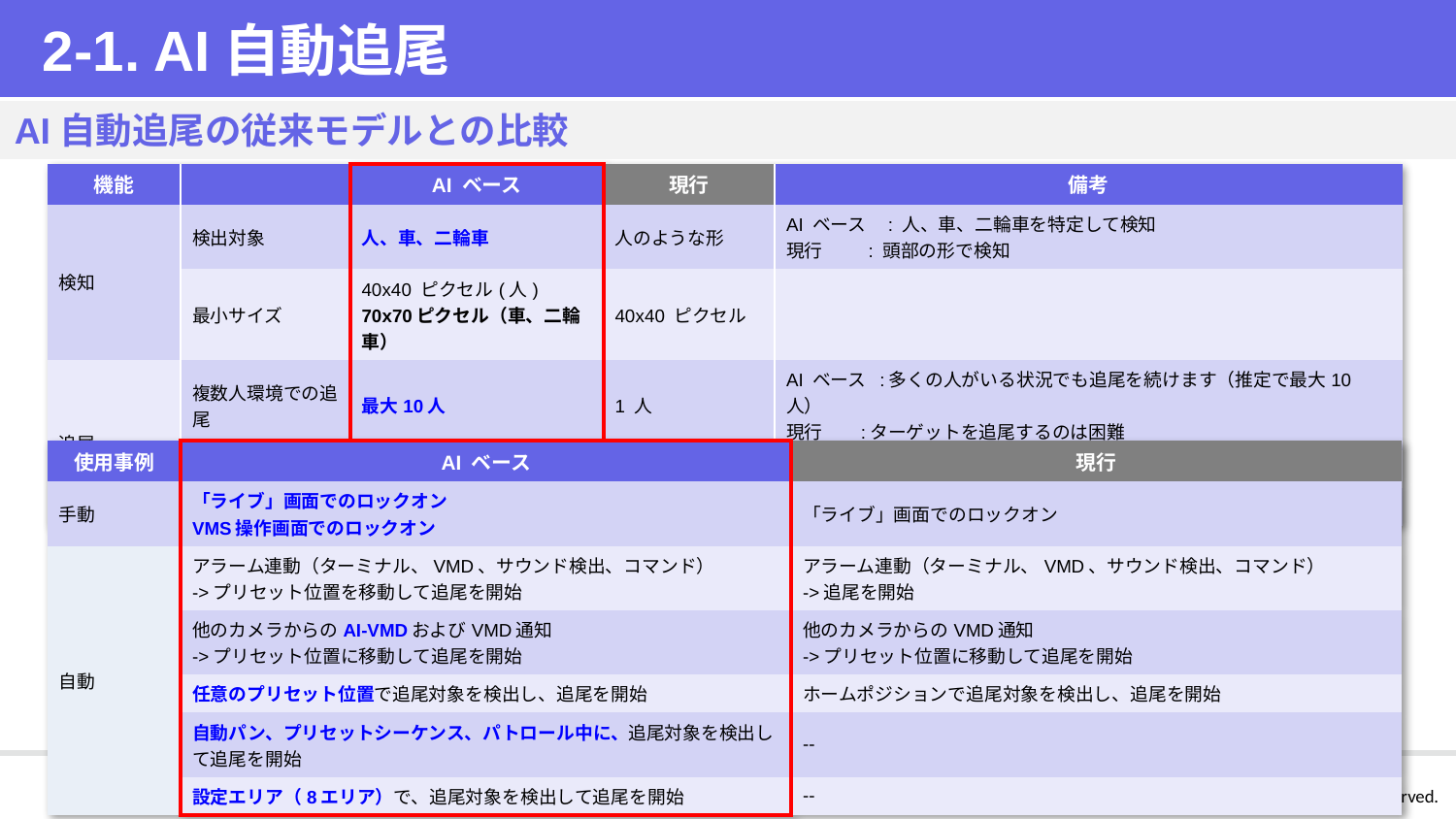

# 2-1. AI自動追尾
AI自動追尾の従来モデルとの比較
| 機能 |  | AI ベース | 現行 | 備考 |
| --- | --- | --- | --- | --- |
| 検知 | 検出対象 | 人、車、二輪車 | 人のような形 | AI ベース : 人、車、二輪車を特定して検知 現行　　 : 頭部の形で検知 |
|  | 最小サイズ | 40x40 ピクセル(人) 70x70ピクセル（車、二輪車） | 40x40 ピクセル |  |
| 追尾 | 複数人環境での追尾 | 最大10人 | 1 人 | AI ベース :多くの人がいる状況でも追尾を続けます（推定で最大10人） 現行 :ターゲットを追尾するのは困難 |
|  | 速度 | 60km/h （WIDE端） | 20km/h未満 |  |
|  | 照度 | 10 lx 以上 | 10 lx 以上 |  |
| 使用事例 | AI ベース | 現行 |
| --- | --- | --- |
| 手動 | 「ライブ」画面でのロックオン VMS操作画面でのロックオン | 「ライブ」画面でのロックオン |
| 自動 | アラーム連動（ターミナル、VMD、サウンド検出、コマンド） ->プリセット位置を移動して追尾を開始 | アラーム連動（ターミナル、VMD、サウンド検出、コマンド） ->追尾を開始 |
|  | 他のカメラからのAI-VMDおよびVMD通知 ->プリセット位置に移動して追尾を開始 | 他のカメラからのVMD通知 ->プリセット位置に移動して追尾を開始 |
|  | 任意のプリセット位置で追尾対象を検出し、追尾を開始 | ホームポジションで追尾対象を検出し、追尾を開始 |
|  | 自動パン、プリセットシーケンス、パトロール中に、追尾対象を検出して追尾を開始 | -- |
|  | 設定エリア（8エリア）で、追尾対象を検出して追尾を開始 | -- |